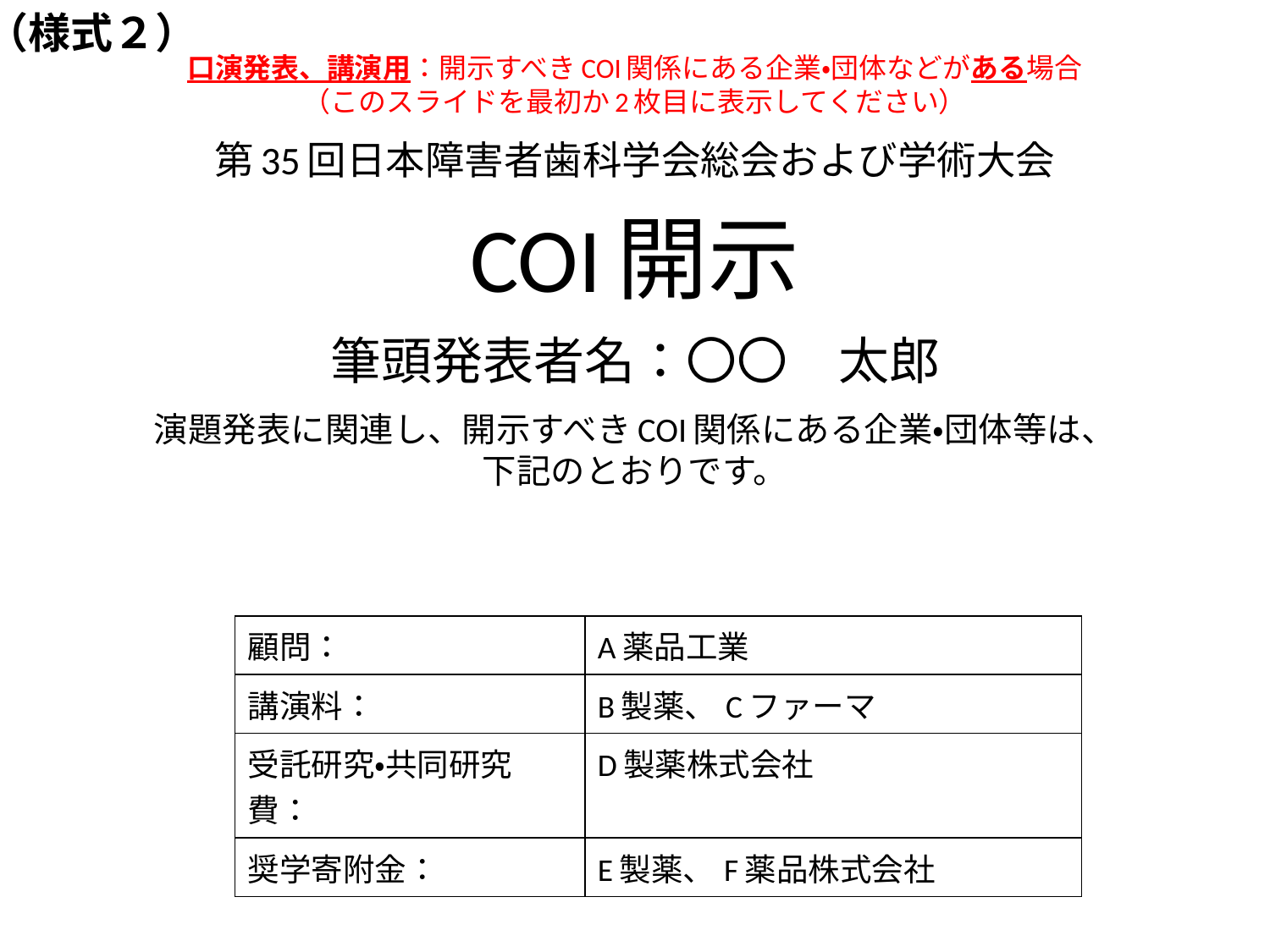

（様式２）
# 口演発表、講演用：開示すべきCOI関係にある企業・団体などがある場合 （このスライドを最初か2枚目に表示してください） 第35回日本障害者歯科学会総会および学術大会 COI開示 筆頭発表者名：〇〇　太郎 演題発表に関連し、開示すべきCOI関係にある企業・団体等は、 下記のとおりです。
| 顧問： | A薬品工業 |
| --- | --- |
| 講演料： | B製薬、Cファーマ |
| 受託研究・共同研究費： | D製薬株式会社 |
| 奨学寄附金： | E製薬、F薬品株式会社 |